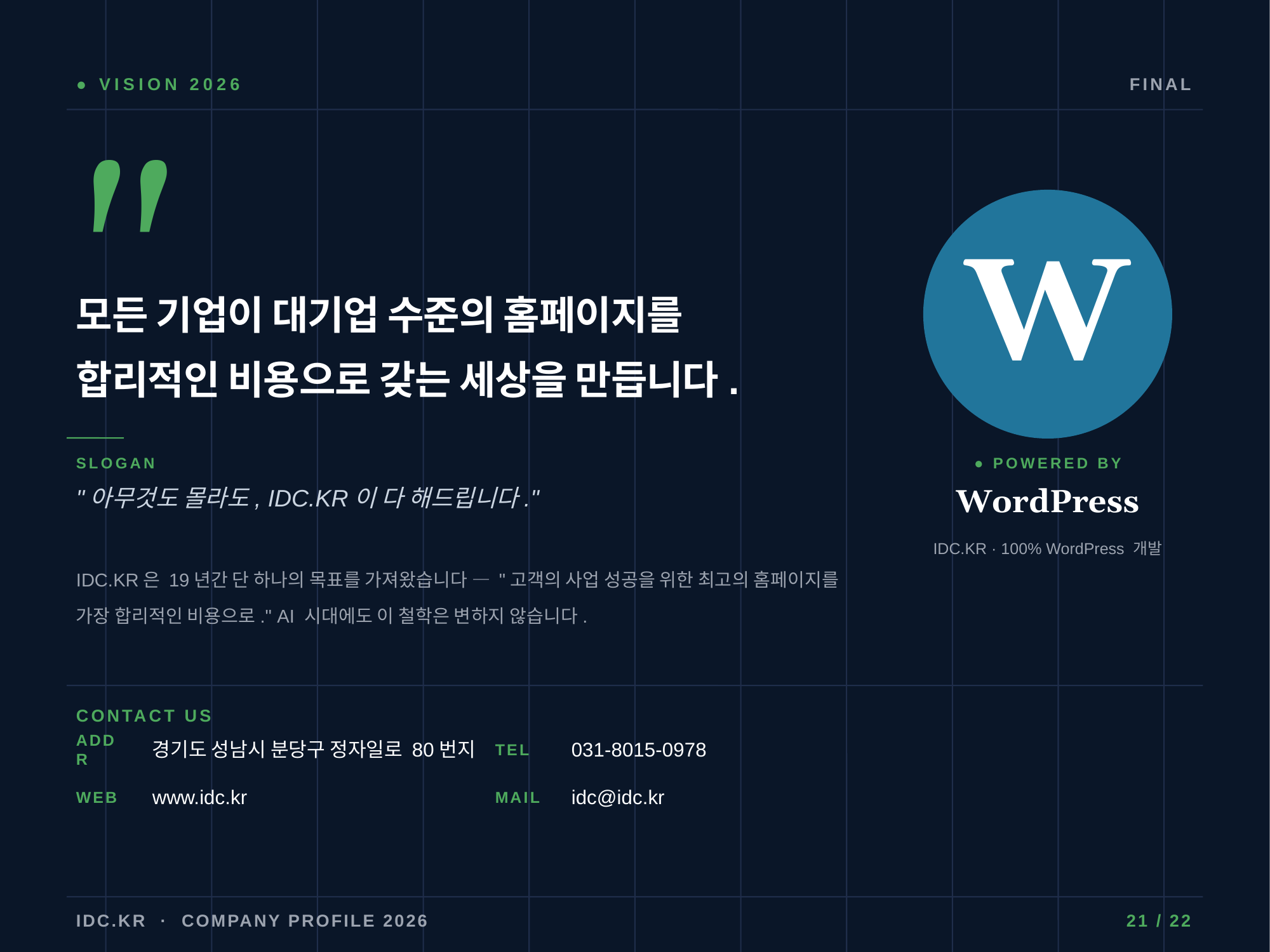

● VISION 2026
FINAL

"
W

모든 기업이 대기업 수준의 홈페이지를
합리적인 비용으로 갖는 세상을 만듭니다.

SLOGAN
● POWERED BY
"아무것도 몰라도, IDC.KR이 다 해드립니다."
WordPress
IDC.KR · 100% WordPress 개발
IDC.KR은 19년간 단 하나의 목표를 가져왔습니다 — "고객의 사업 성공을 위한 최고의 홈페이지를 가장 합리적인 비용으로." AI 시대에도 이 철학은 변하지 않습니다.

CONTACT US
ADDR
경기도 성남시 분당구 정자일로 80번지
TEL
031-8015-0978
WEB
www.idc.kr
MAIL
idc@idc.kr

IDC.KR  ·  COMPANY PROFILE 2026
21 / 22